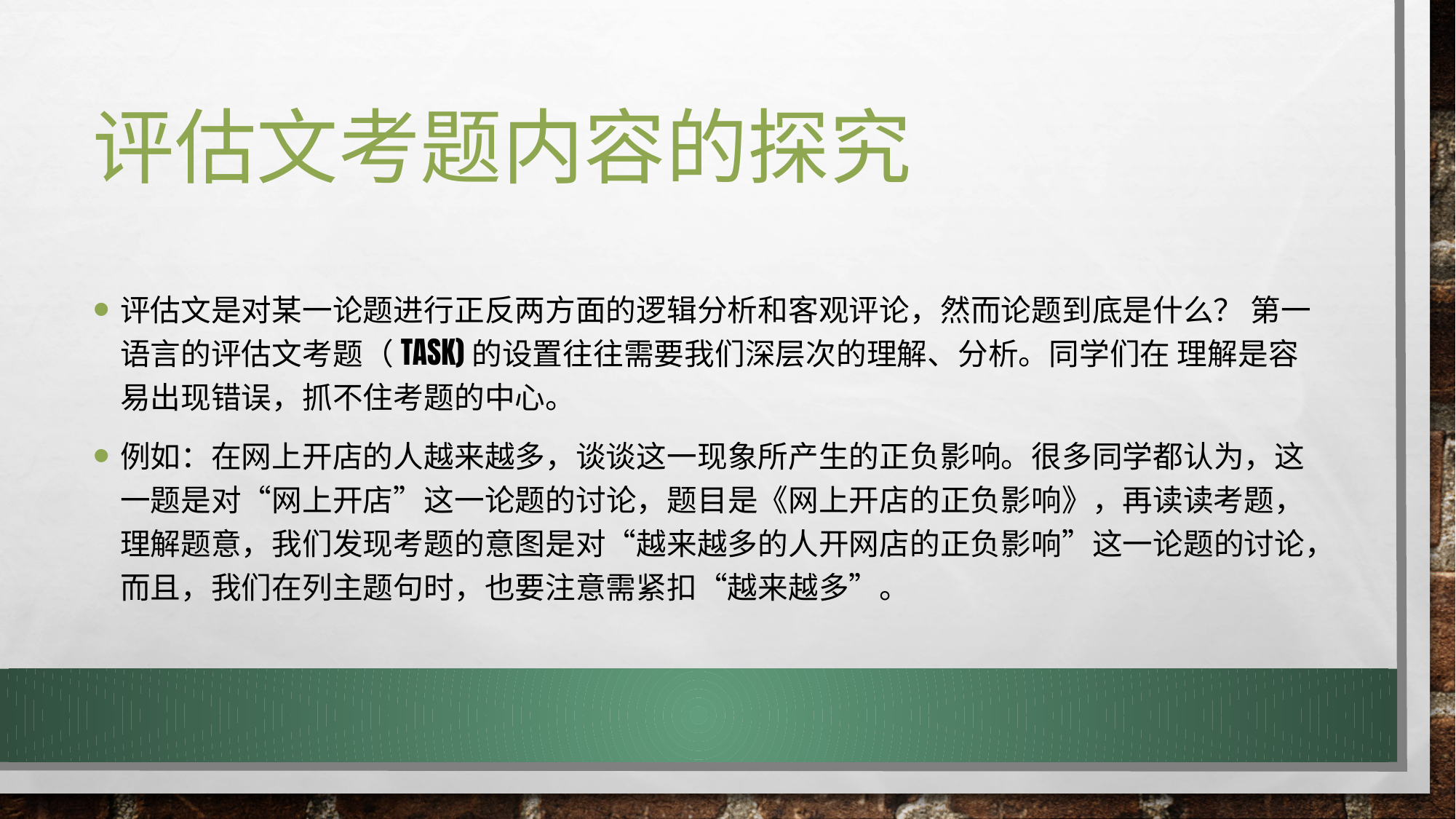

# 评估文考题内容的探究
评估文是对某一论题进行正反两方面的逻辑分析和客观评论，然而论题到底是什么？ 第一语言的评估文考题（TASK)的设置往往需要我们深层次的理解、分析。同学们在 理解是容易出现错误，抓不住考题的中心。
例如：在网上开店的人越来越多，谈谈这一现象所产生的正负影响。很多同学都认为，这一题是对“网上开店”这一论题的讨论，题目是《网上开店的正负影响》，再读读考题，理解题意，我们发现考题的意图是对“越来越多的人开网店的正负影响”这一论题的讨论，而且，我们在列主题句时，也要注意需紧扣“越来越多”。